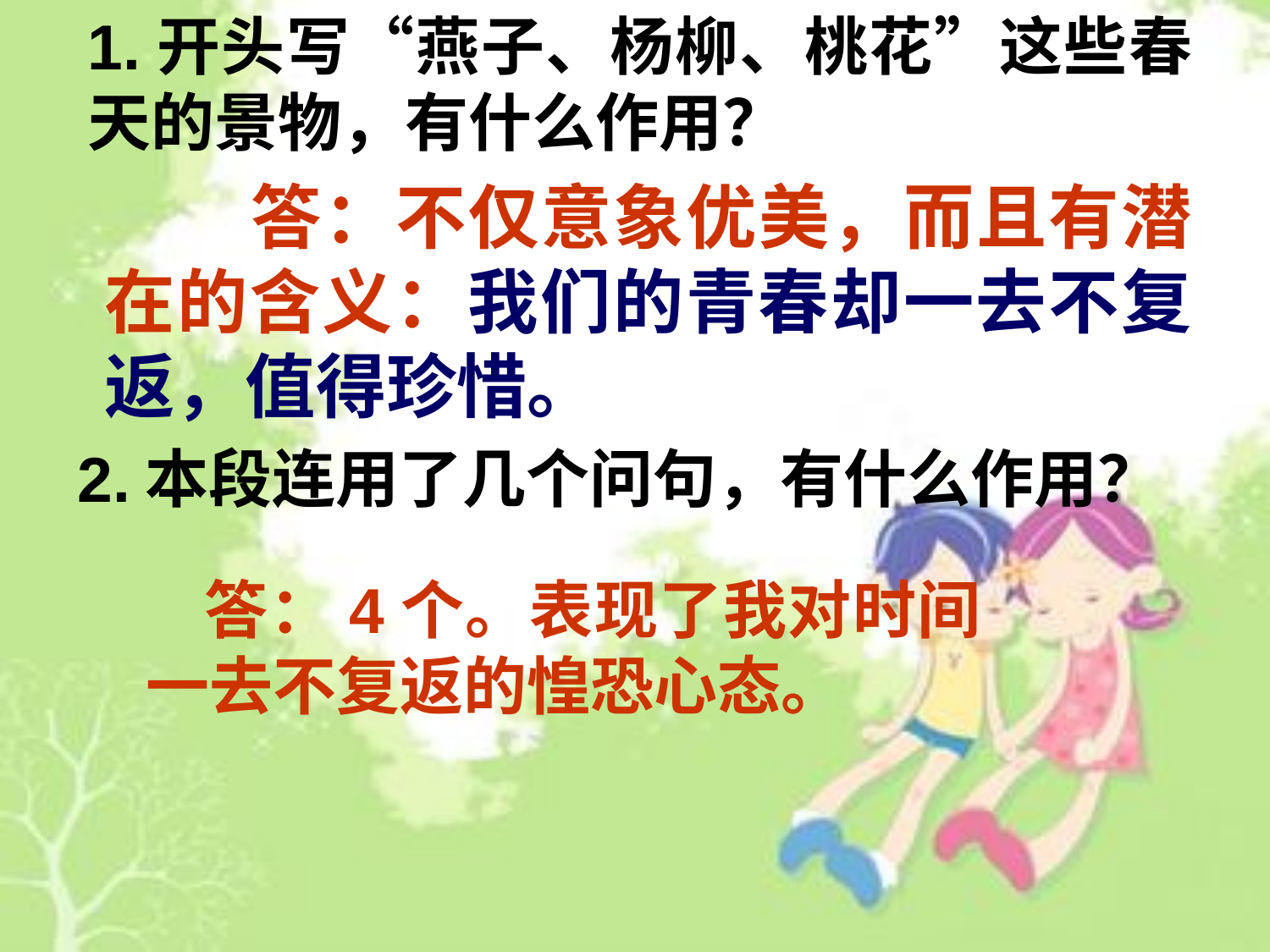

1.开头写“燕子、杨柳、桃花”这些春天的景物，有什么作用？

       答：不仅意象优美，而且有潜在的含义：我们的青春却一去不复返，值得珍惜。
2.本段连用了几个问句，有什么作用？
      答：4个。表现了我对时间一去不复返的惶恐心态。